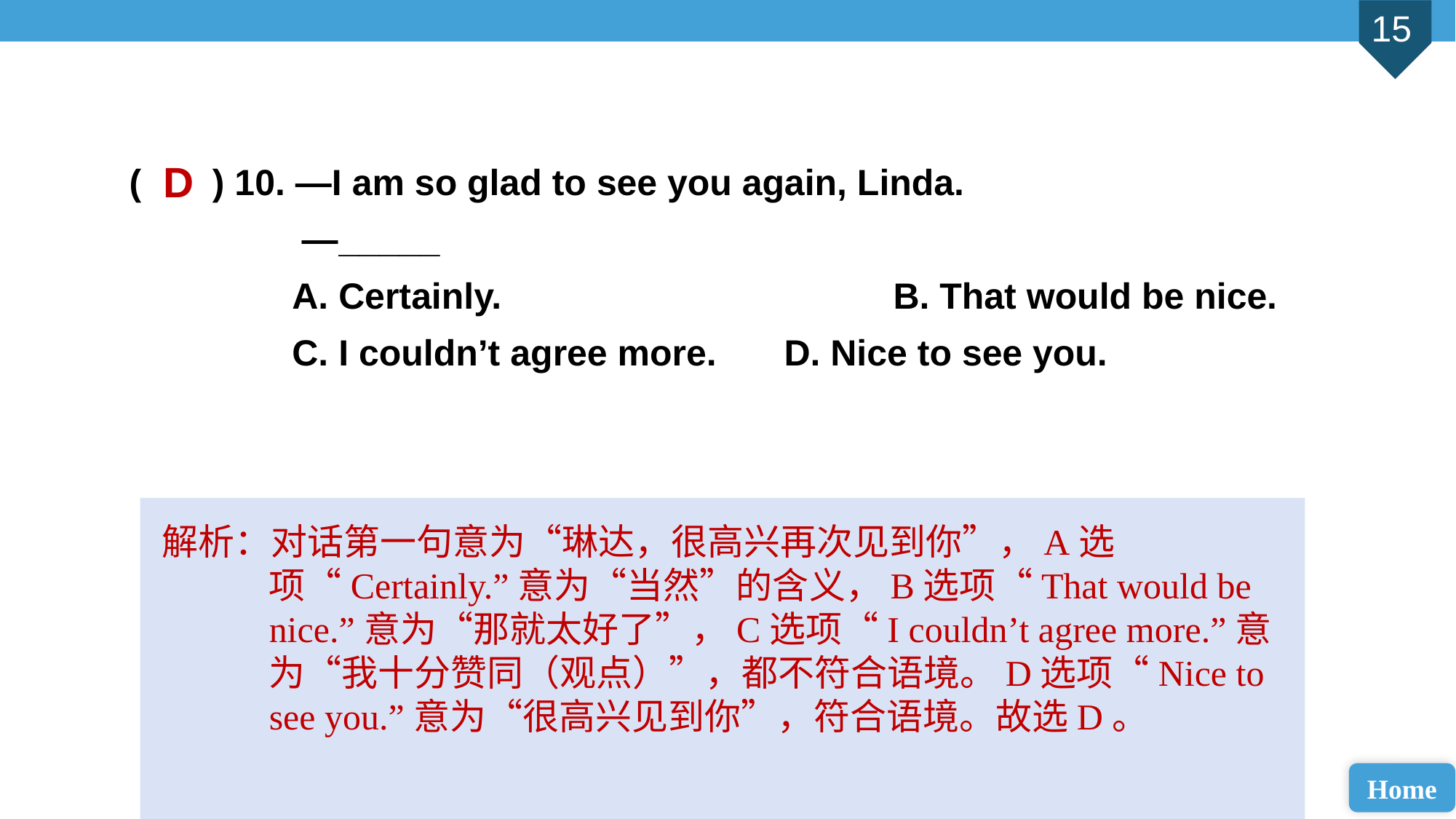

(       ) 10. —I am so glad to see you again, Linda.
                 —_____
                A. Certainly.			 	B. That would be nice.
                C. I couldn’t agree more. 	D. Nice to see you.
D

解析：对话第一句意为“琳达，很高兴再次见到你”，A选项“Certainly.”意为“当然”的含义，B选项“That would be nice.”意为“那就太好了”，C选项“I couldn’t agree more.”意为“我十分赞同（观点）”，都不符合语境。D选项“Nice to see you.”意为“很高兴见到你”，符合语境。故选D。